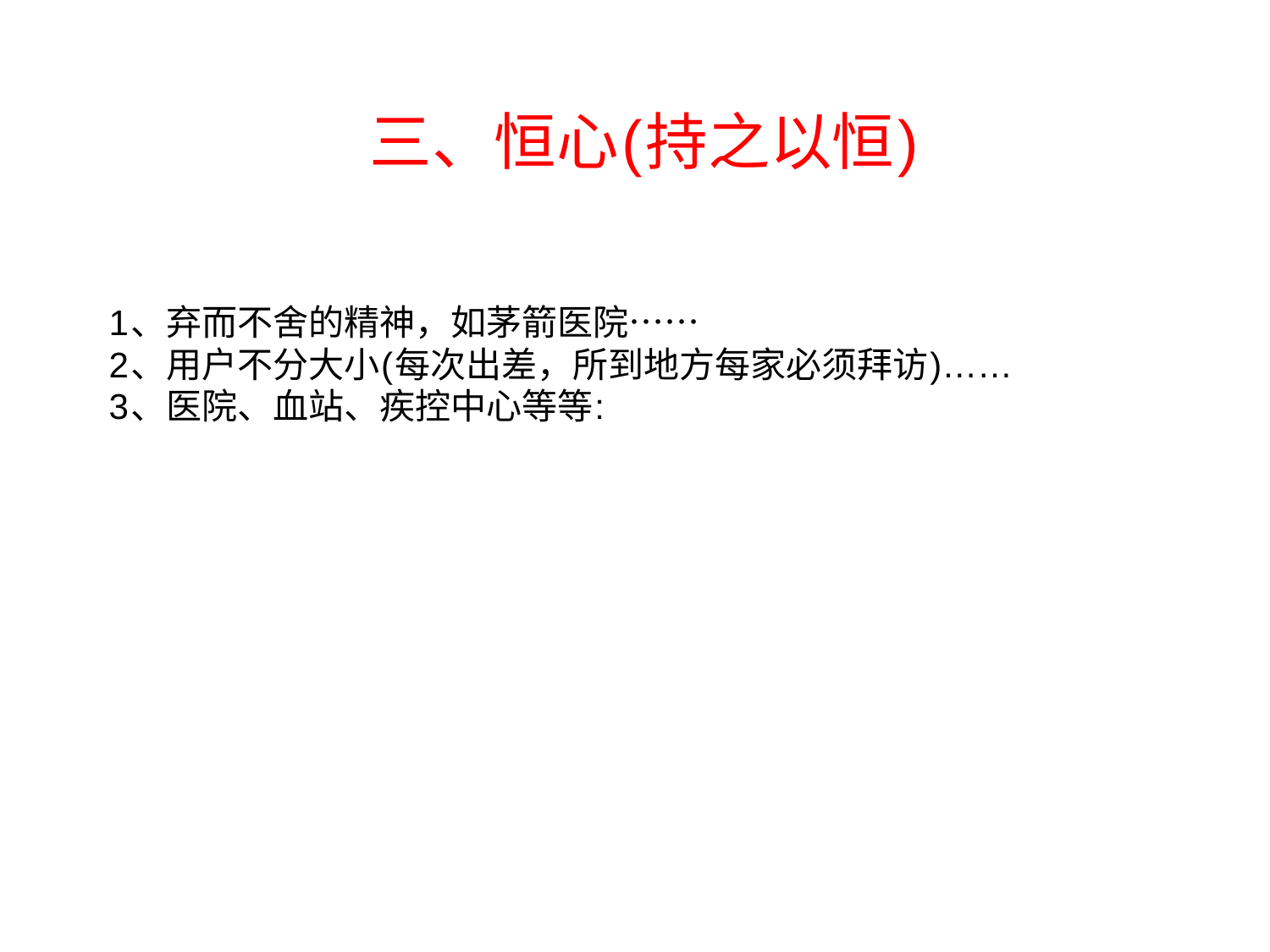

三、恒心(持之以恒)

1、弃而不舍的精神，如茅箭医院……
2、用户不分大小(每次出差，所到地方每家必须拜访)……
3、医院、血站、疾控中心等等: